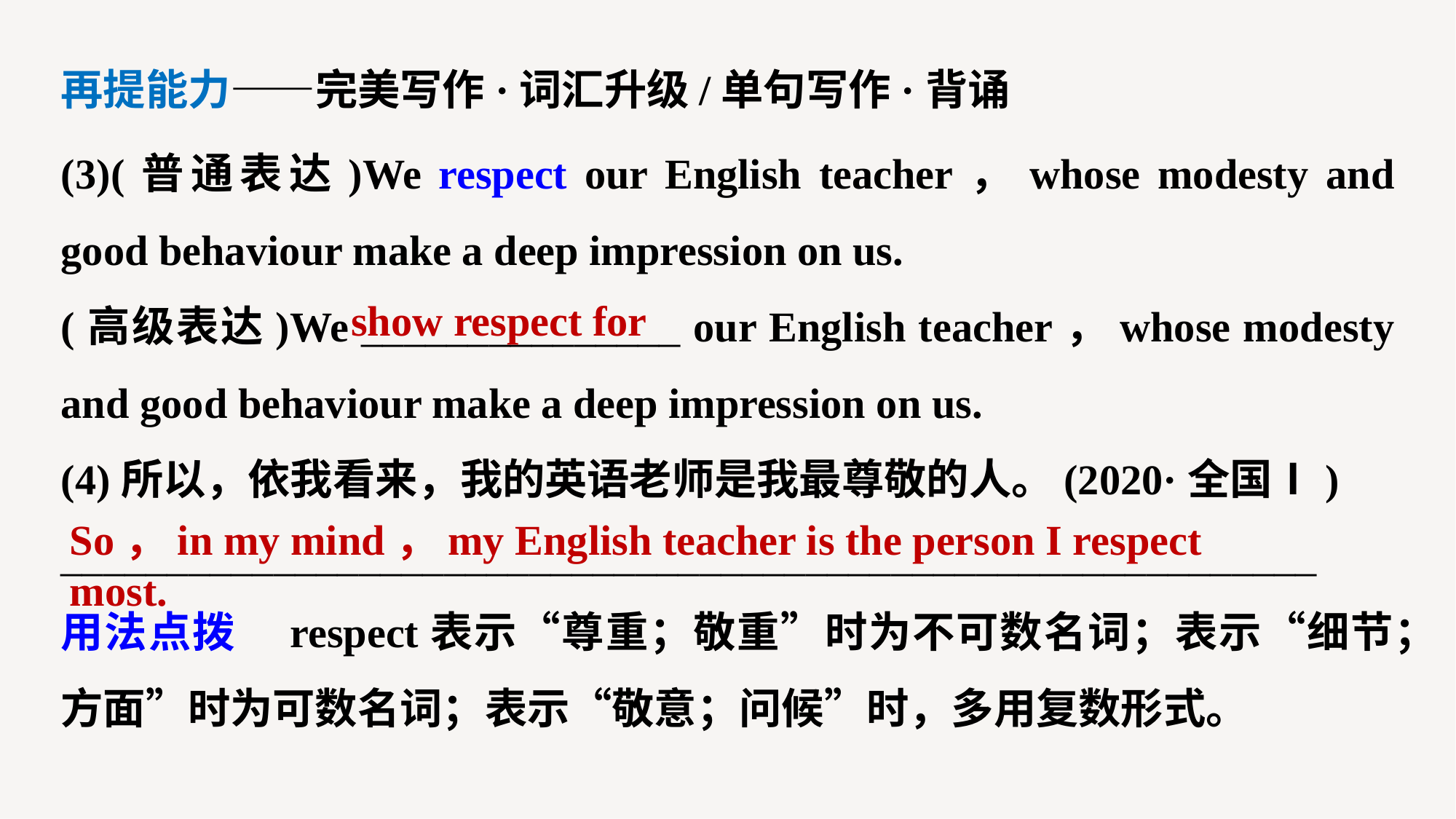

再提能力——完美写作·词汇升级/单句写作·背诵
(3)(普通表达)We respect our English teacher，whose modesty and good behaviour make a deep impression on us.
(高级表达)We _______________ our English teacher，whose modesty and good behaviour make a deep impression on us.
(4)所以，依我看来，我的英语老师是我最尊敬的人。(2020·全国Ⅰ)
___________________________________________________________
用法点拨　respect表示“尊重；敬重”时为不可数名词；表示“细节；方面”时为可数名词；表示“敬意；问候”时，多用复数形式。
show respect for
So，in my mind，my English teacher is the person I respect most.